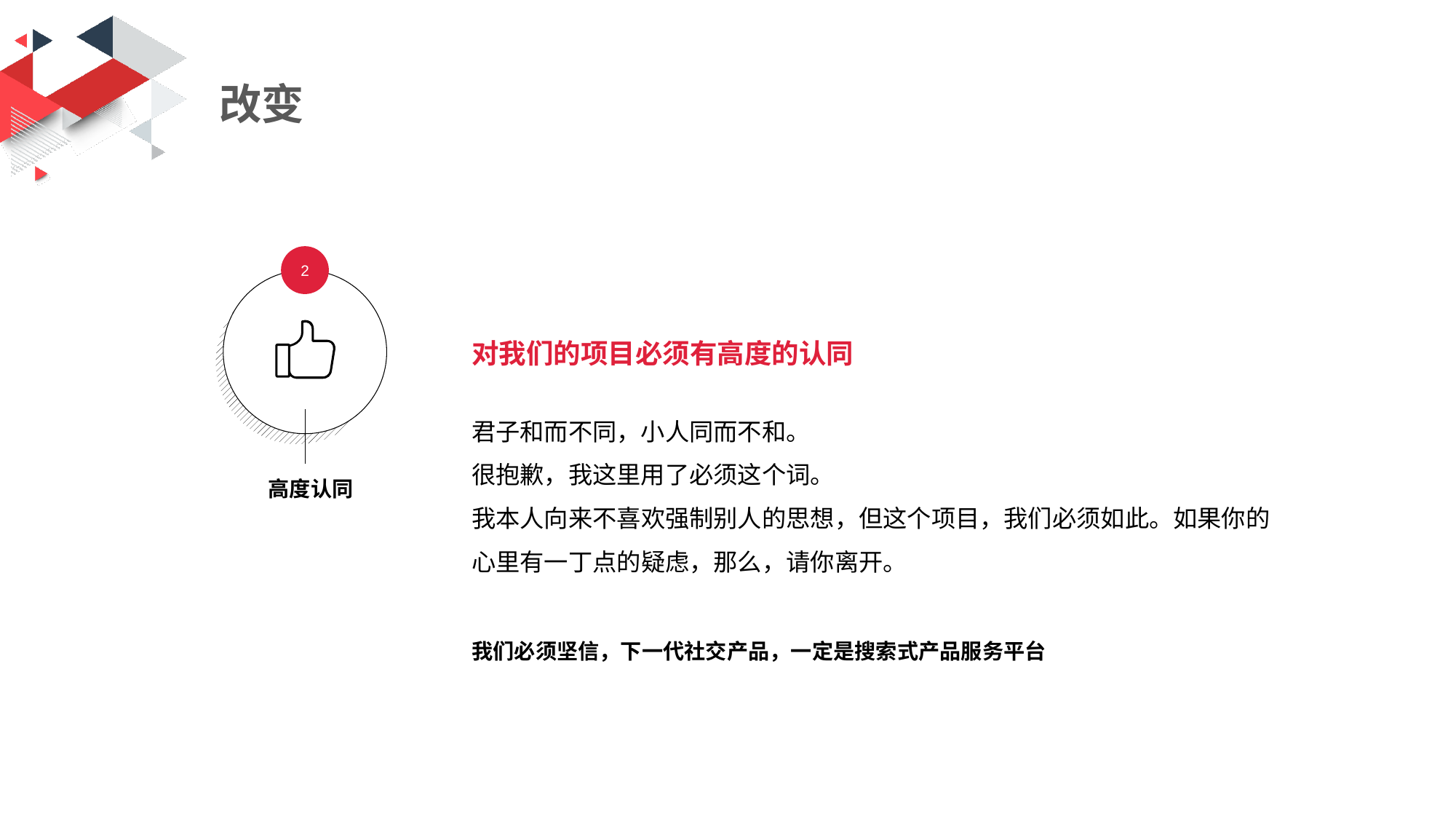

改变
2

高度认同
对我们的项目必须有高度的认同

君子和而不同，小人同而不和。
很抱歉，我这里用了必须这个词。
我本人向来不喜欢强制别人的思想，但这个项目，我们必须如此。如果你的心里有一丁点的疑虑，那么，请你离开。

我们必须坚信，下一代社交产品，一定是搜索式产品服务平台